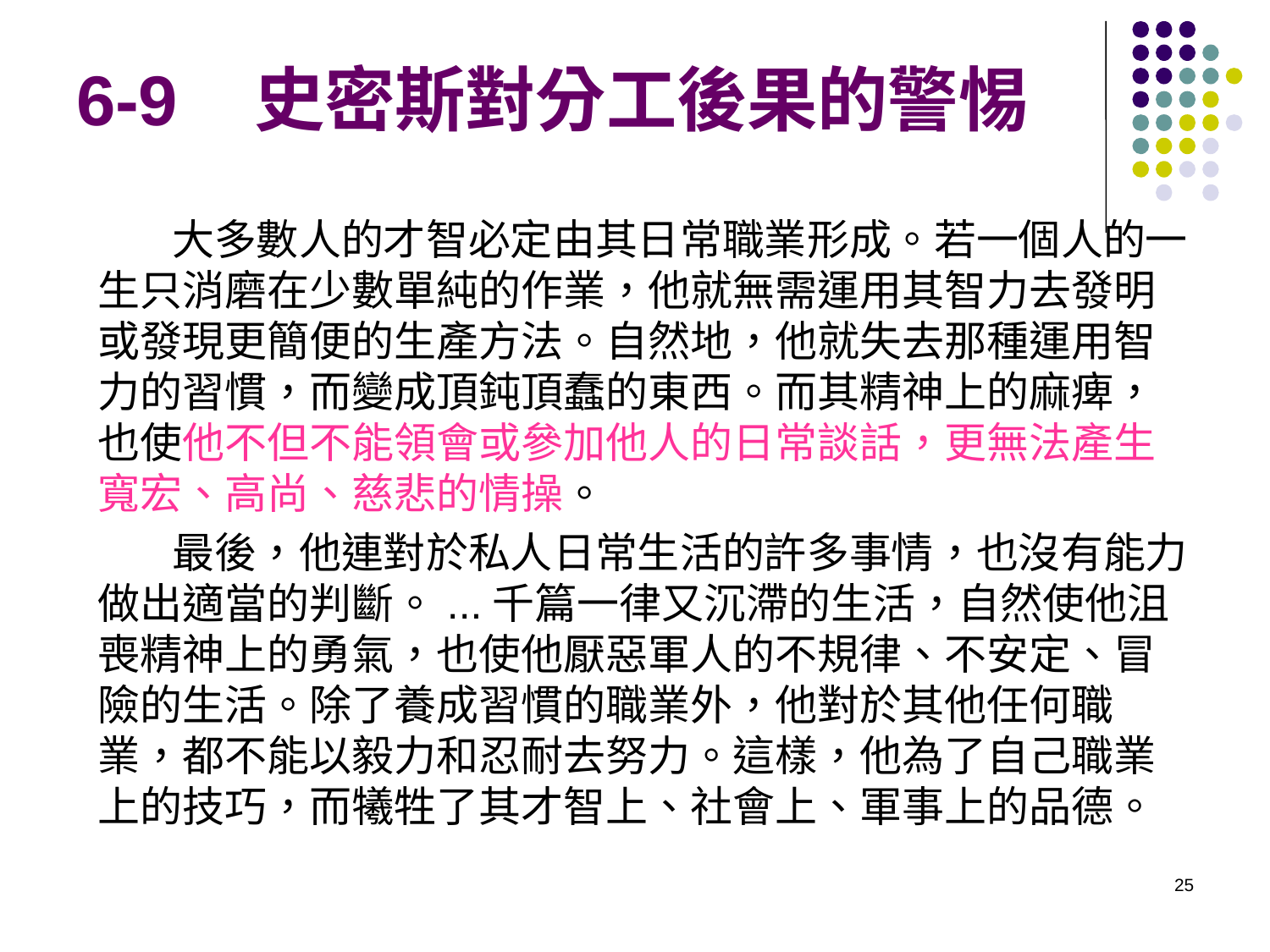

# 6-9   史密斯對分工後果的警惕
大多數人的才智必定由其日常職業形成。若一個人的一生只消磨在少數單純的作業，他就無需運用其智力去發明或發現更簡便的生產方法。自然地，他就失去那種運用智力的習慣，而變成頂鈍頂蠢的東西。而其精神上的麻痺，也使他不但不能領會或參加他人的日常談話，更無法產生寬宏、高尚、慈悲的情操。
最後，他連對於私人日常生活的許多事情，也沒有能力做出適當的判斷。...千篇一律又沉滯的生活，自然使他沮喪精神上的勇氣，也使他厭惡軍人的不規律、不安定、冒險的生活。除了養成習慣的職業外，他對於其他任何職業，都不能以毅力和忍耐去努力。這樣，他為了自己職業上的技巧，而犧牲了其才智上、社會上、軍事上的品德。

25